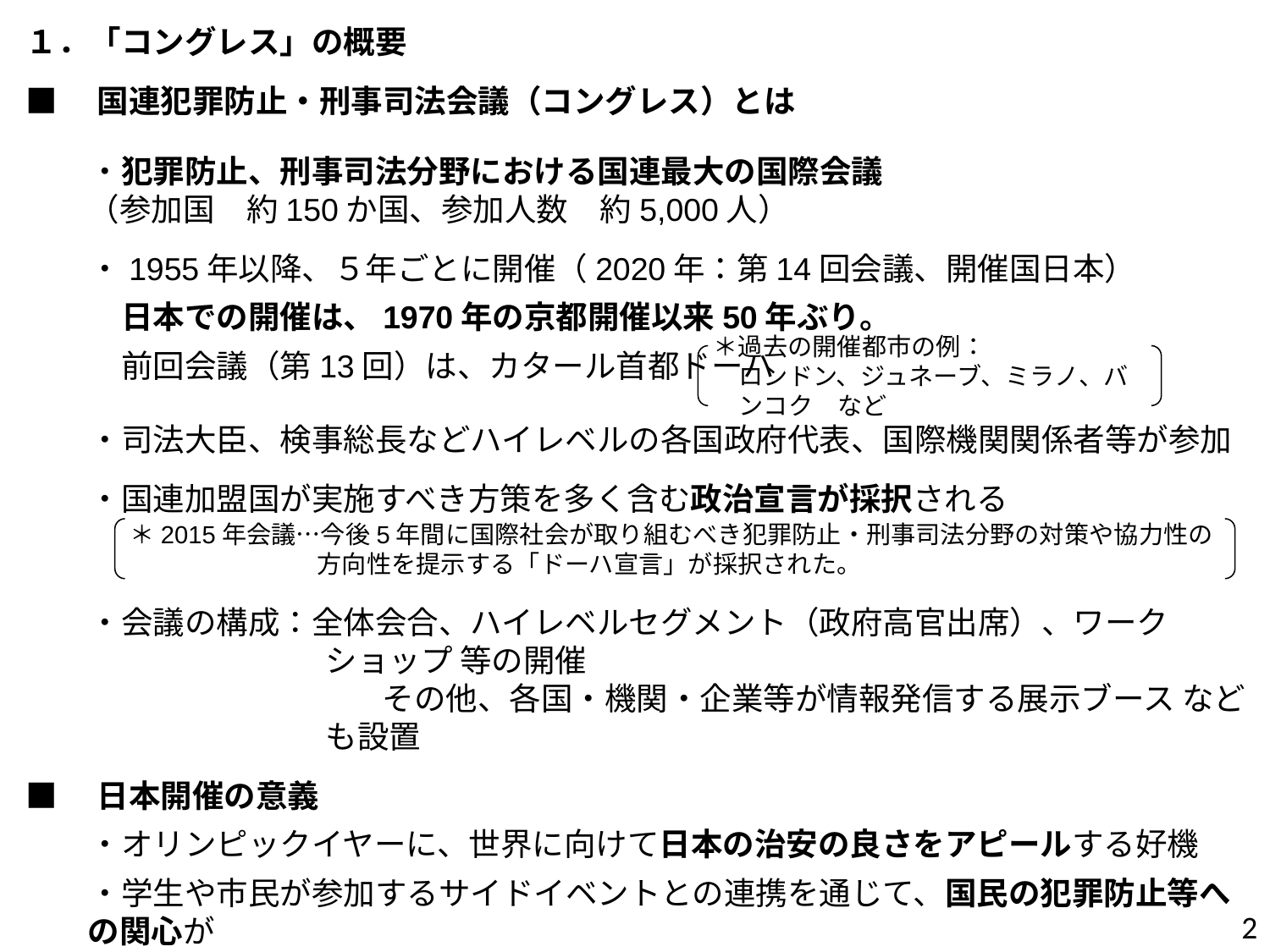

１．「コングレス」の概要
■　国連犯罪防止・刑事司法会議（コングレス）とは
　　・犯罪防止、刑事司法分野における国連最大の国際会議
（参加国　約150か国、参加人数　約5,000人）
　　・1955年以降、５年ごとに開催（2020年：第14回会議、開催国日本）
　　　日本での開催は、1970年の京都開催以来50年ぶり。
　　　前回会議（第13回）は、カタール首都ドーハ
　　・司法大臣、検事総長などハイレベルの各国政府代表、国際機関関係者等が参加
　　・国連加盟国が実施すべき方策を多く含む政治宣言が採択される

　　・会議の構成：全体会合、ハイレベルセグメント（政府高官出席）、ワークショップ 等の開催
　　　　　　　　　　　 その他、各国・機関・企業等が情報発信する展示ブース なども設置
■　日本開催の意義
　　・オリンピックイヤーに、世界に向けて日本の治安の良さをアピールする好機
　　・学生や市民が参加するサイドイベントとの連携を通じて、国民の犯罪防止等への関心が
高まり、安全・安心な社会実現に向けた施策展開にも寄与
　　・展示ブース等を活用した関連産業の最新技術等の情報発信やビジネス交流機会の創出
＊過去の開催都市の例：
ロンドン、ジュネーブ、ミラノ、バンコク　など
＊2015年会議…今後5年間に国際社会が取り組むべき犯罪防止・刑事司法分野の対策や協力性の方向性を提示する「ドーハ宣言」が採択された。
2